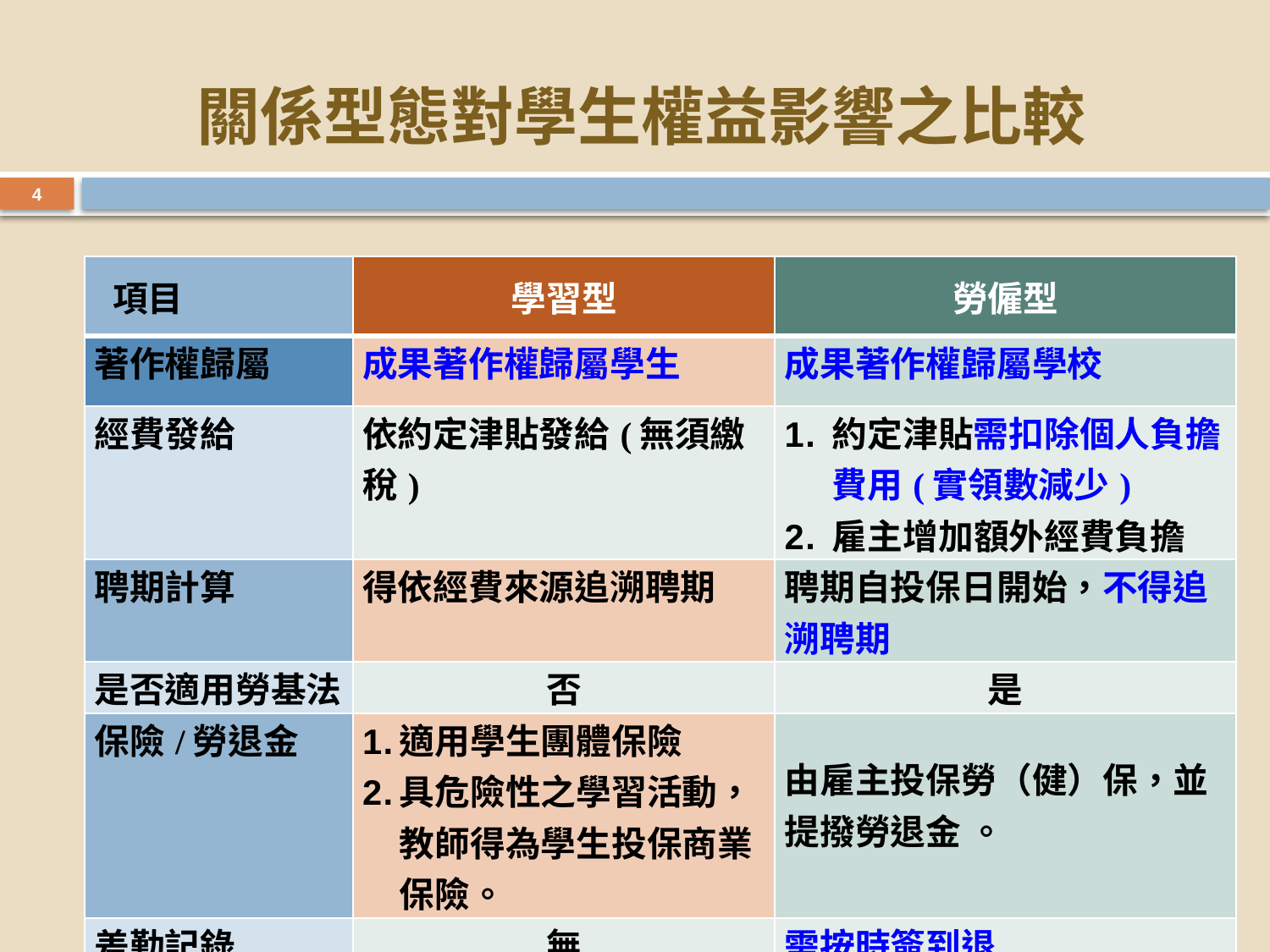

# 關係型態對學生權益影響之比較
4
| 項目 | 學習型 | 勞僱型 |
| --- | --- | --- |
| 著作權歸屬 | 成果著作權歸屬學生 | 成果著作權歸屬學校 |
| 經費發給 | 依約定津貼發給(無須繳稅) | 約定津貼需扣除個人負擔費用(實領數減少) 雇主增加額外經費負擔 |
| 聘期計算 | 得依經費來源追溯聘期 | 聘期自投保日開始，不得追溯聘期 |
| 是否適用勞基法 | 否 | 是 |
| 保險/勞退金 | 適用學生團體保險 具危險性之學習活動，教師得為學生投保商業保險。 | 由雇主投保勞（健）保，並提撥勞退金 。 |
| 差勤記錄 | 無 | 需按時簽到退 |